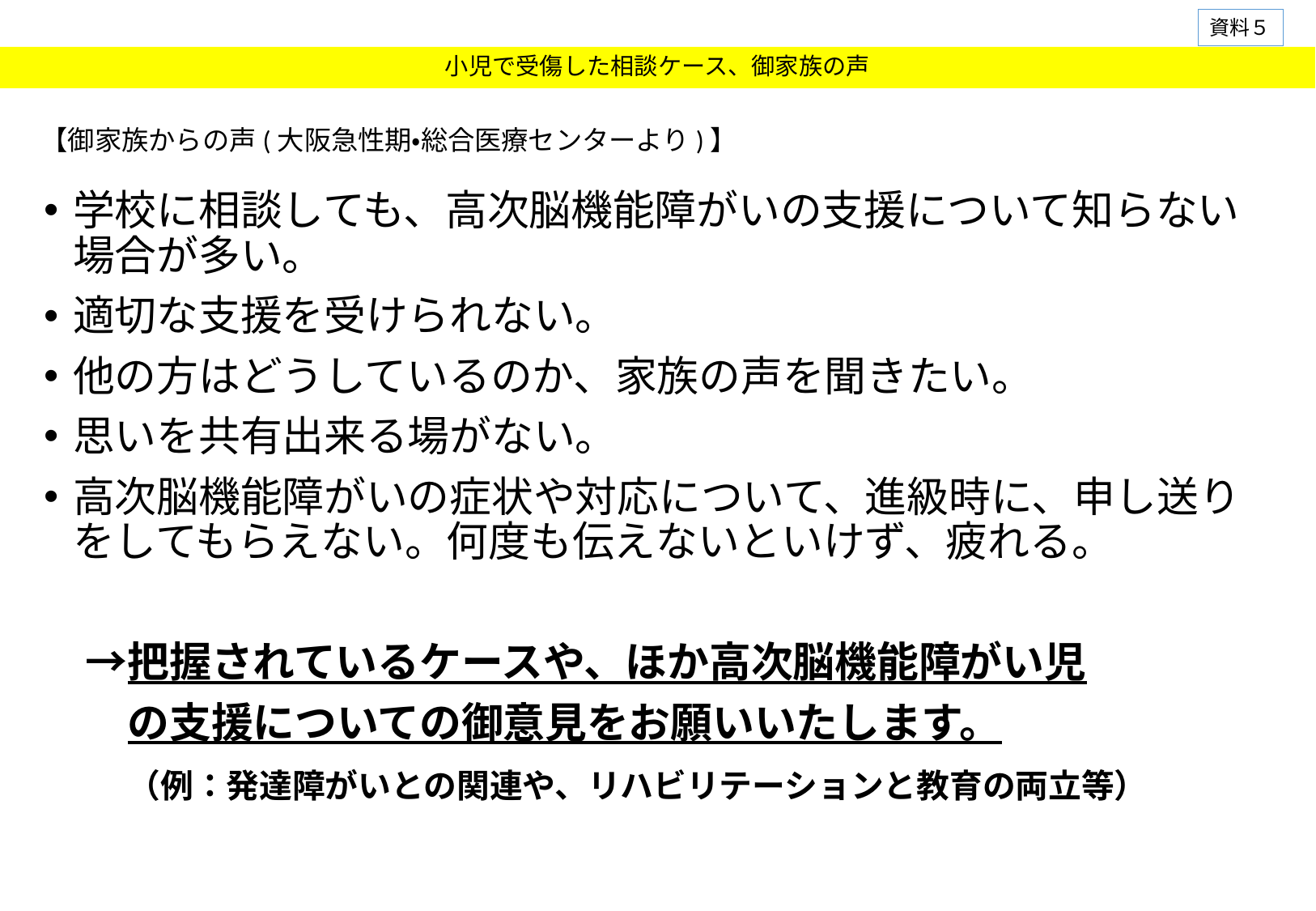

資料５
小児で受傷した相談ケース、御家族の声
【御家族からの声(大阪急性期・総合医療センターより)】
学校に相談しても、高次脳機能障がいの支援について知らない場合が多い。
適切な支援を受けられない。
他の方はどうしているのか、家族の声を聞きたい。
思いを共有出来る場がない。
高次脳機能障がいの症状や対応について、進級時に、申し送りをしてもらえない。何度も伝えないといけず、疲れる。

　→把握されているケースや、ほか高次脳機能障がい児
　　の支援についての御意見をお願いいたします。
　　（例：発達障がいとの関連や、リハビリテーションと教育の両立等）